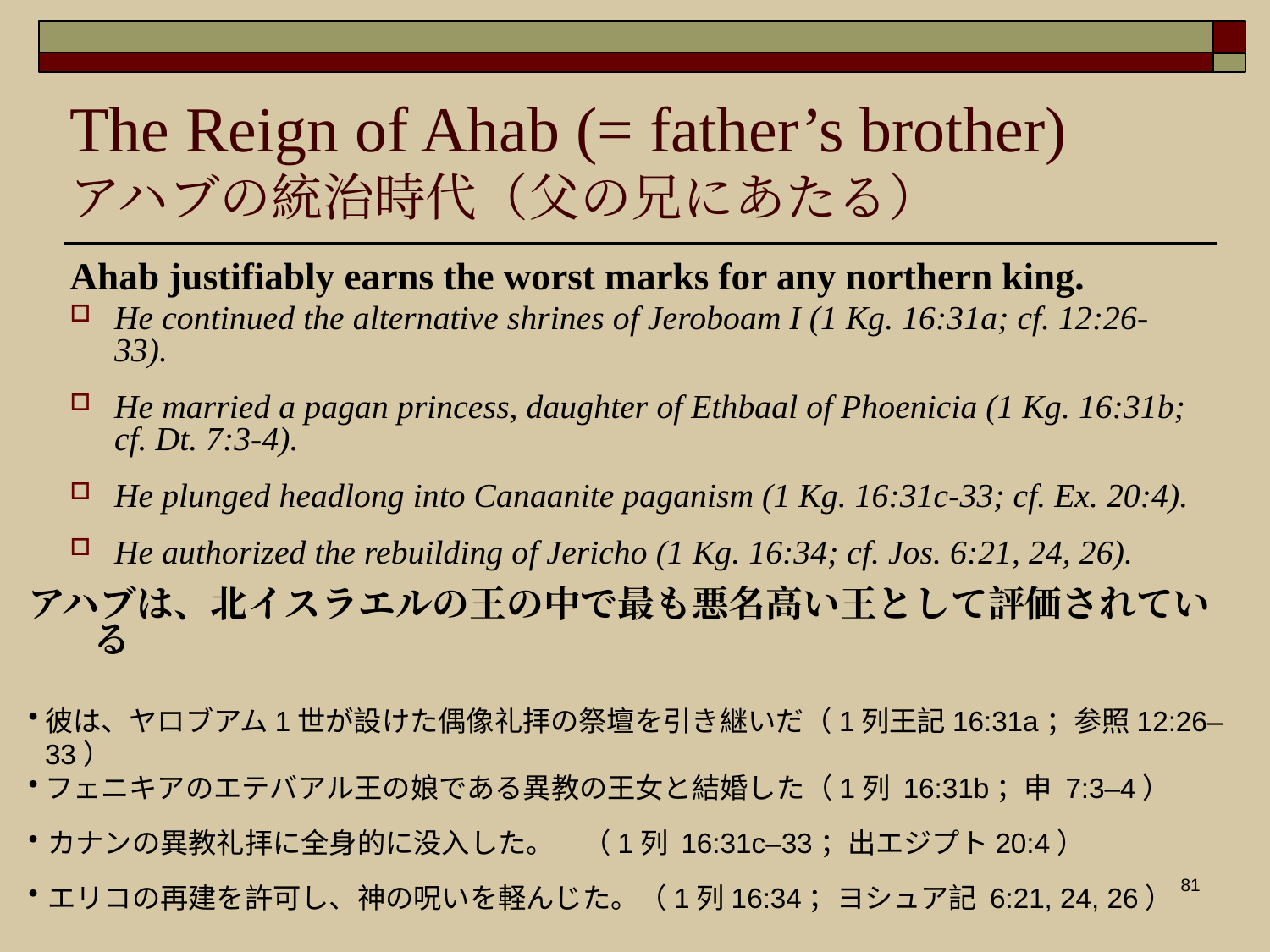

The Reign of Ahab (= father’s brother)
アハブの統治時代（父の兄にあたる）
Ahab justifiably earns the worst marks for any northern king.
He continued the alternative shrines of Jeroboam I (1 Kg. 16:31a; cf. 12:26-33).

He married a pagan princess, daughter of Ethbaal of Phoenicia (1 Kg. 16:31b; cf. Dt. 7:3-4).

He plunged headlong into Canaanite paganism (1 Kg. 16:31c-33; cf. Ex. 20:4).

He authorized the rebuilding of Jericho (1 Kg. 16:34; cf. Jos. 6:21, 24, 26).
アハブは、北イスラエルの王の中で最も悪名高い王として評価されている

彼は、ヤロブアム1世が設けた偶像礼拝の祭壇を引き継いだ（1列王記16:31a；参照12:26–33）
フェニキアのエテバアル王の娘である異教の王女と結婚した（1列 16:31b；申 7:3–4）
カナンの異教礼拝に全身的に没入した。　（1列 16:31c–33；出エジプト20:4）
エリコの再建を許可し、神の呪いを軽んじた。（1列16:34；ヨシュア記 6:21, 24, 26）
81